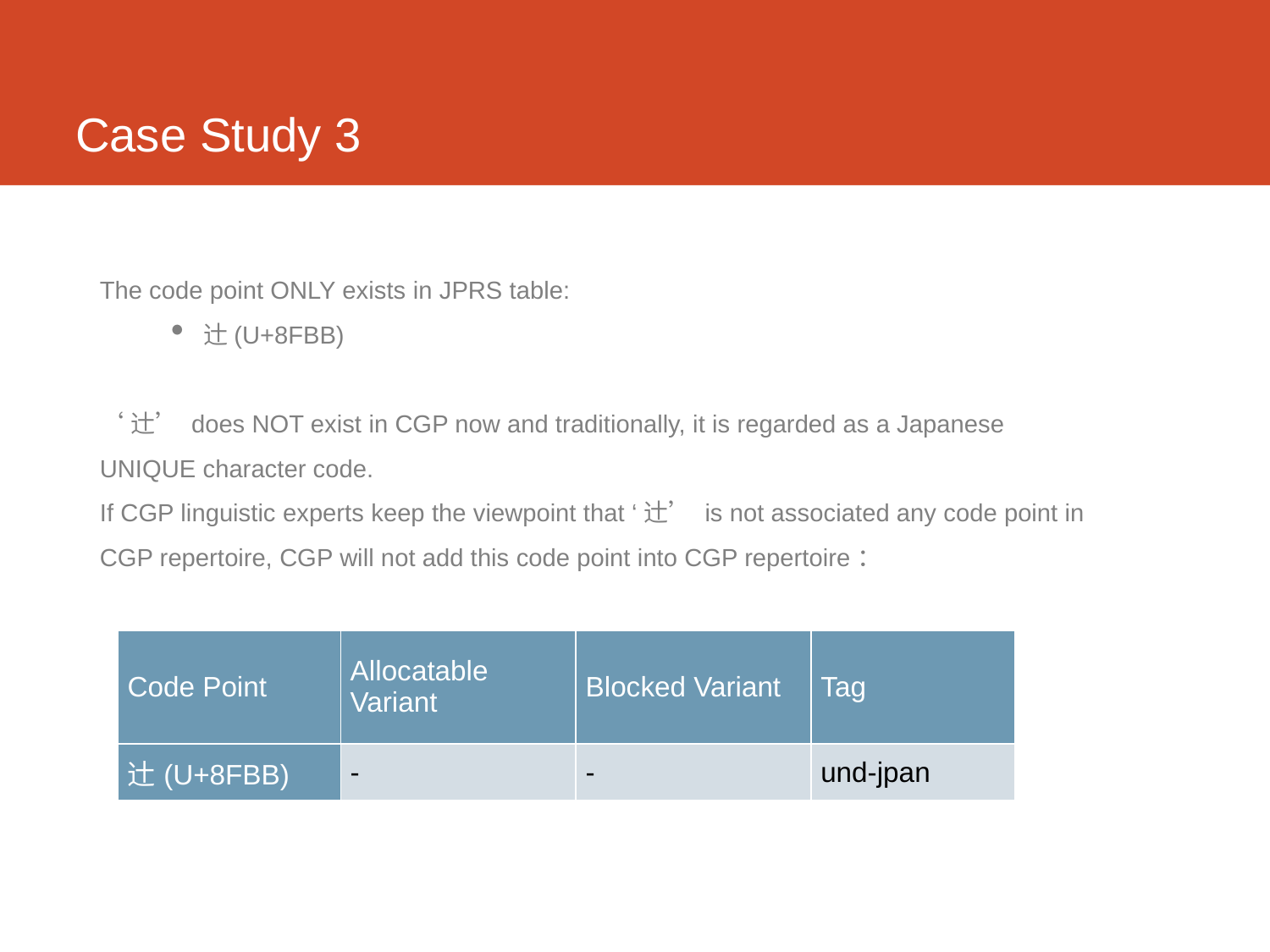

# Case Study 3
The code point ONLY exists in JPRS table:
辻(U+8FBB)

‘辻’ does NOT exist in CGP now and traditionally, it is regarded as a Japanese UNIQUE character code.
If CGP linguistic experts keep the viewpoint that ‘辻’ is not associated any code point in CGP repertoire, CGP will not add this code point into CGP repertoire：

| Code Point | Allocatable Variant | Blocked Variant | Tag |
| --- | --- | --- | --- |
| 辻(U+8FBB) | - | - | und-jpan |